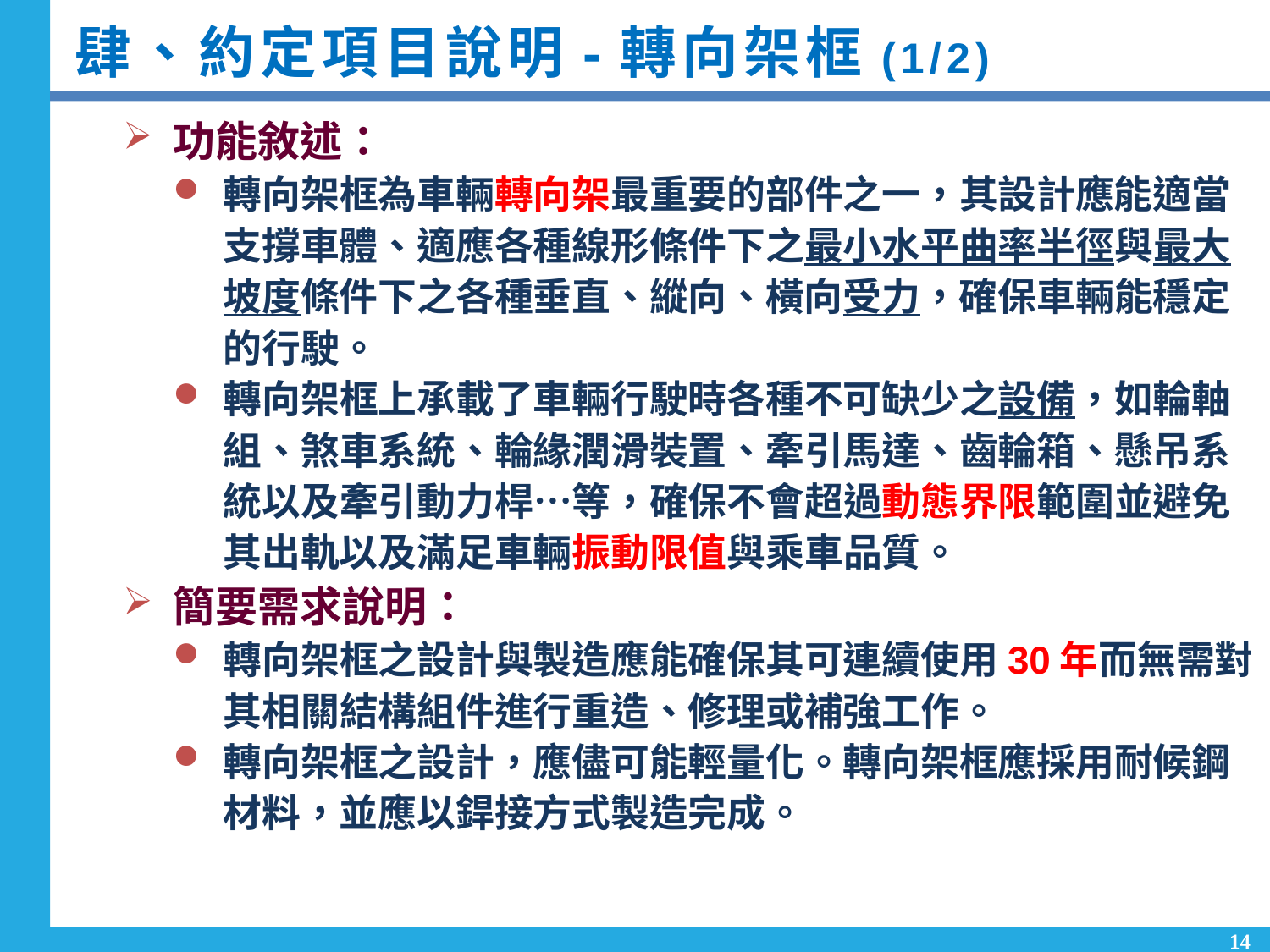

# 肆、約定項目說明-轉向架框(1/2)
功能敘述：
轉向架框為車輛轉向架最重要的部件之一，其設計應能適當支撐車體、適應各種線形條件下之最小水平曲率半徑與最大坡度條件下之各種垂直、縱向、橫向受力，確保車輛能穩定的行駛。
轉向架框上承載了車輛行駛時各種不可缺少之設備，如輪軸組、煞車系統、輪緣潤滑裝置、牽引馬達、齒輪箱、懸吊系統以及牽引動力桿…等，確保不會超過動態界限範圍並避免其出軌以及滿足車輛振動限值與乘車品質。
簡要需求說明：
轉向架框之設計與製造應能確保其可連續使用30年而無需對其相關結構組件進行重造、修理或補強工作。
轉向架框之設計，應儘可能輕量化。轉向架框應採用耐候鋼材料，並應以銲接方式製造完成。